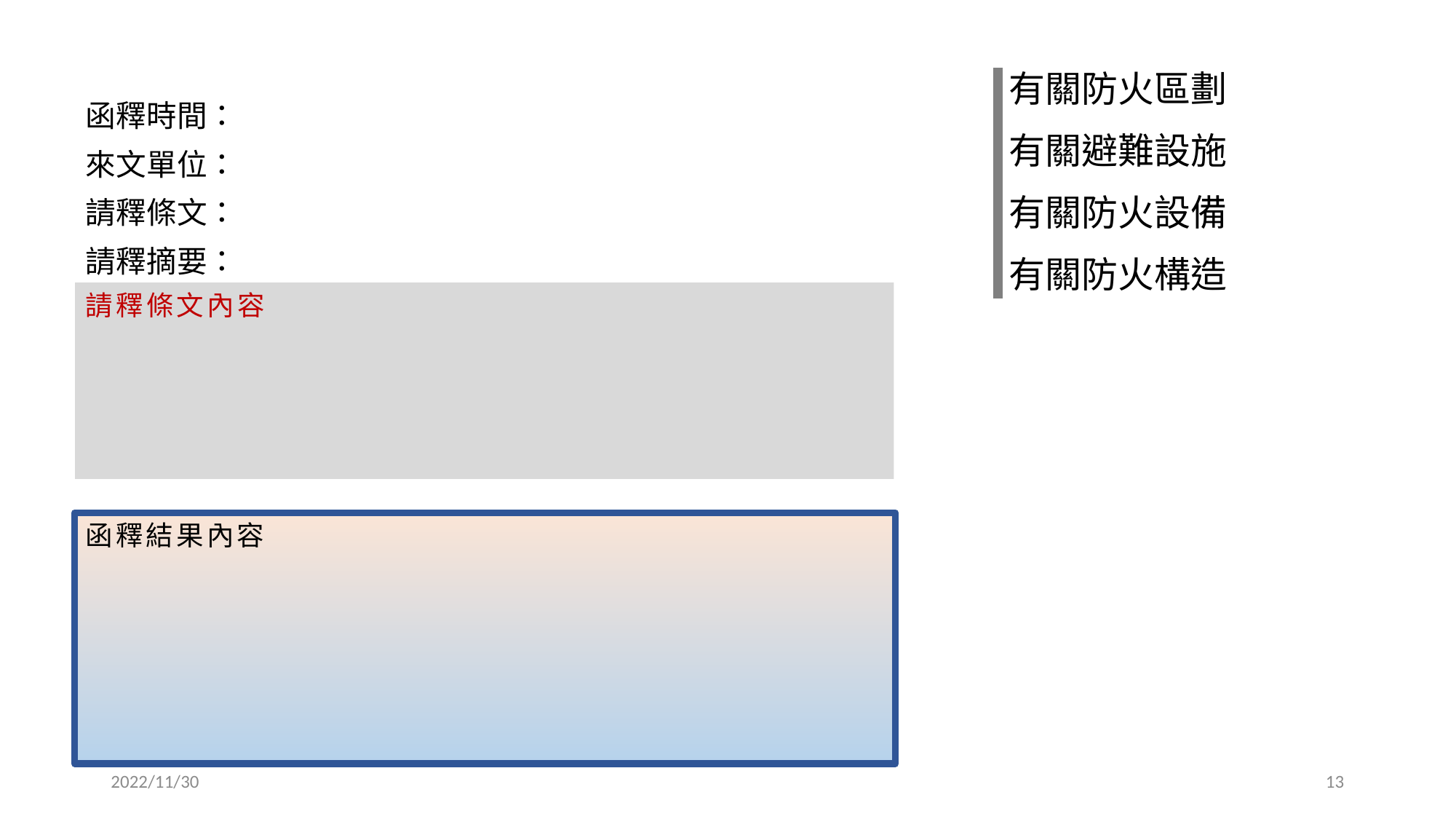

有關防火區劃
有關避難設施
有關防火設備
有關防火構造

函釋時間：
來文單位：
請釋條文：
請釋摘要：
請釋條文內容

函釋結果內容

2022/11/30
13